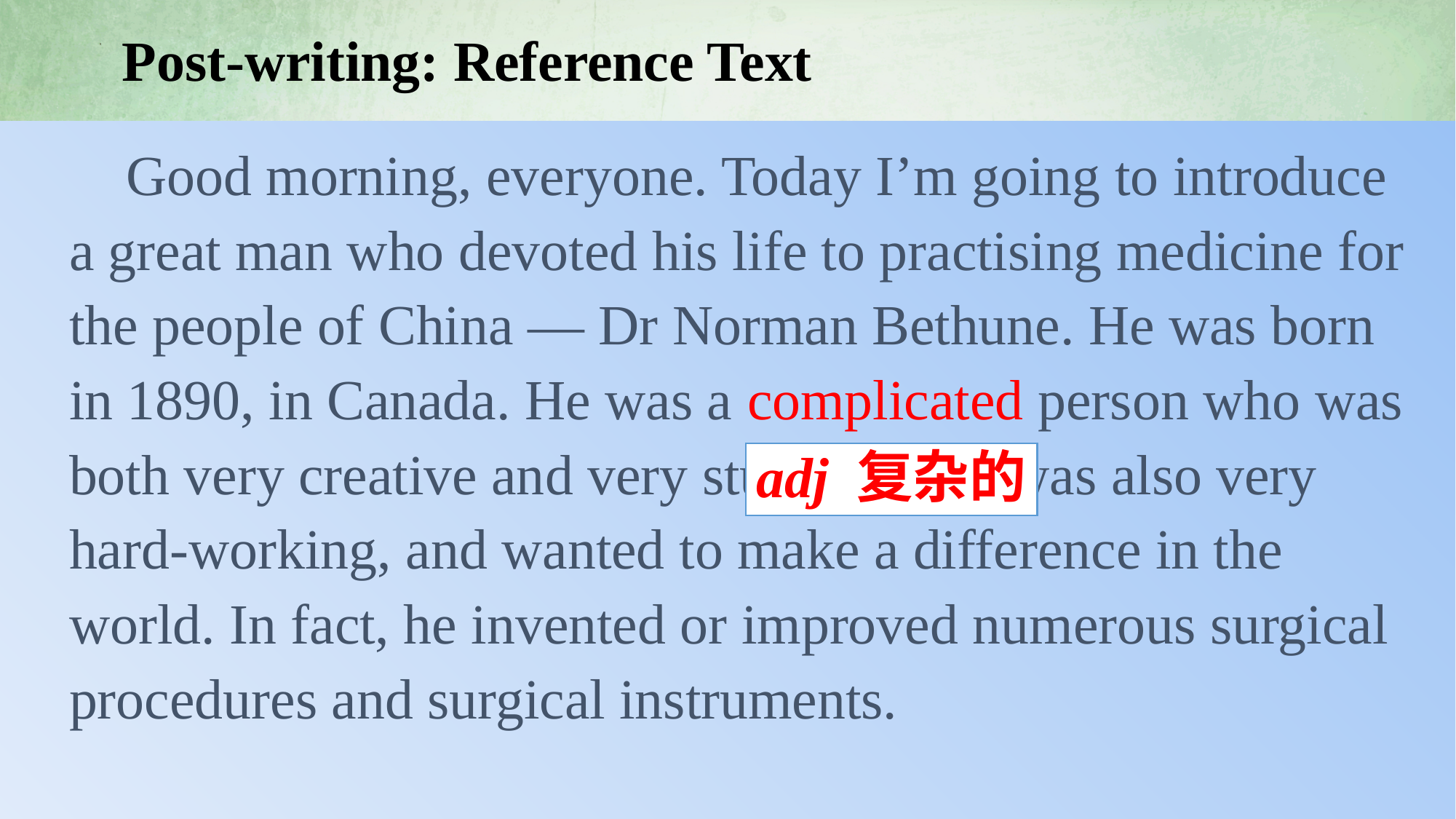

Post-writing: Reference Text

    Good morning, everyone. Today I’m going to introduce a great man who devoted his life to practising medicine for the people of China — Dr Norman Bethune. He was born in 1890, in Canada. He was a complicated person who was both very creative and very stubborn. He was also very hard-working, and wanted to make a difference in the world. In fact, he invented or improved numerous surgical procedures and surgical instruments.
adj 复杂的